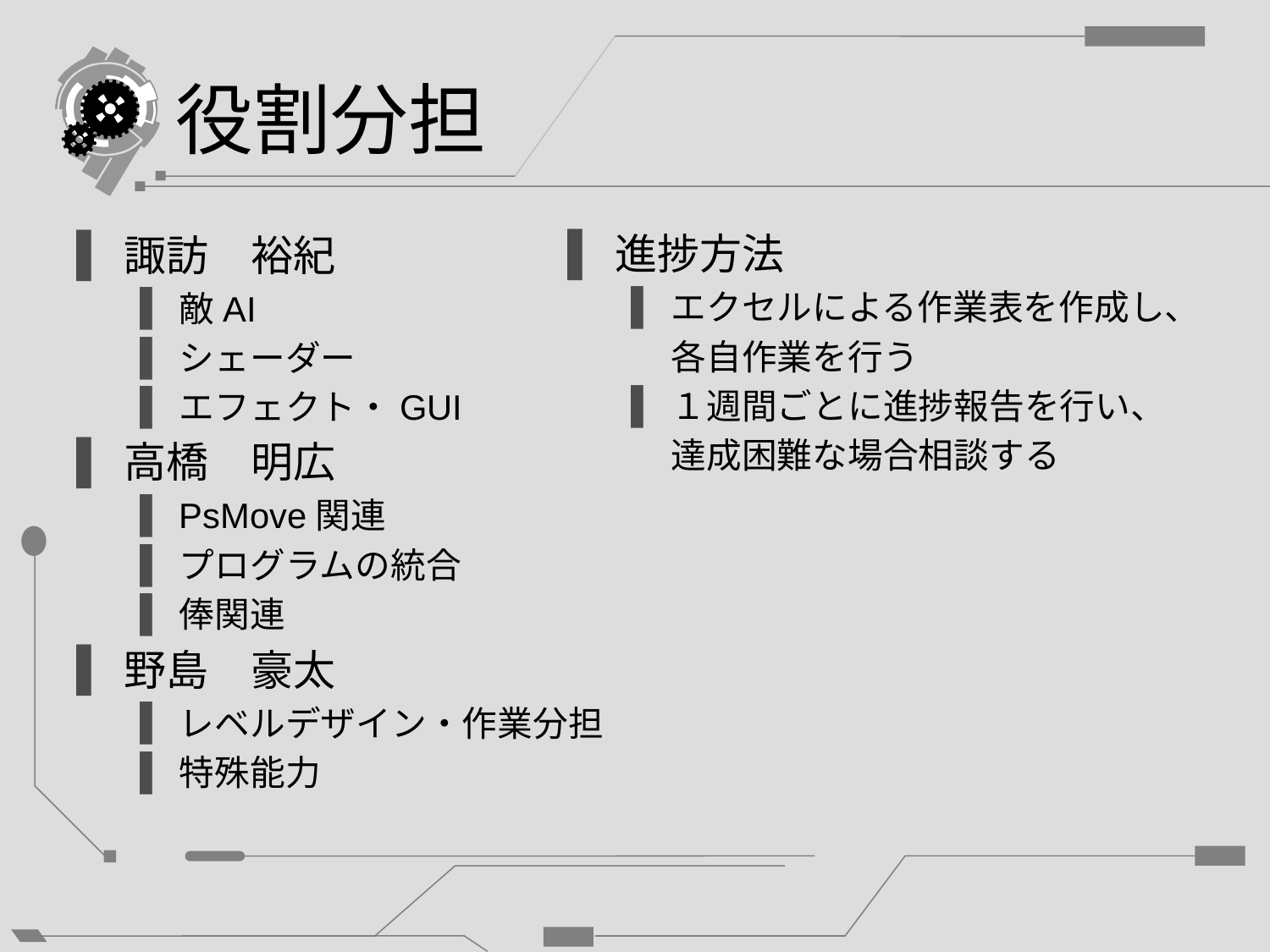

# 役割分担

進捗方法
エクセルによる作業表を作成し、
    各自作業を行う
１週間ごとに進捗報告を行い、
    達成困難な場合相談する
諏訪　裕紀
敵AI
シェーダー
エフェクト・GUI
高橋　明広
PsMove関連
プログラムの統合
俸関連
野島　豪太
レベルデザイン・作業分担
特殊能力